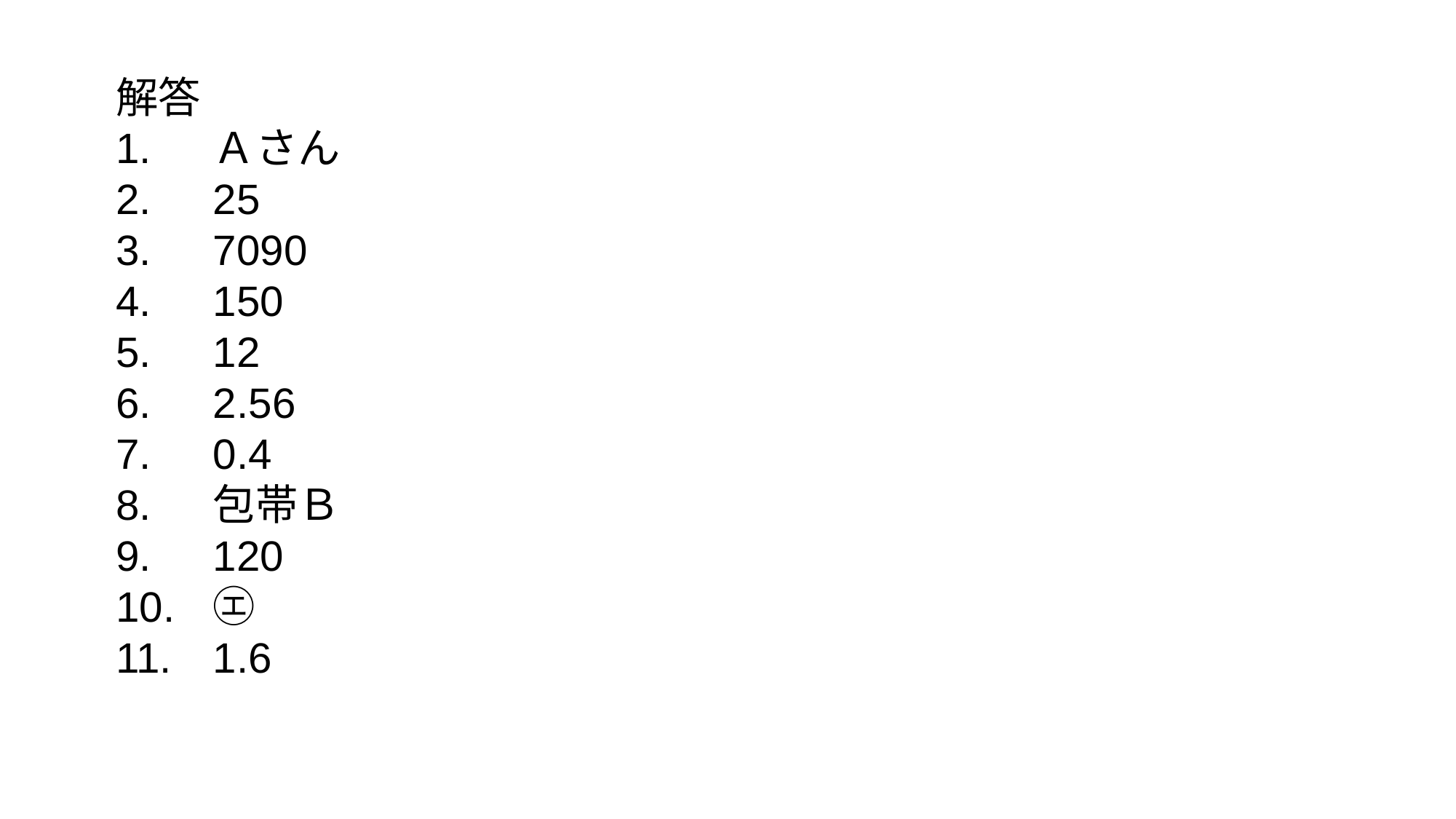

解答
Ａさん
25
7090
150
12
2.56
0.4
包帯Ｂ
120
㋓
1.6